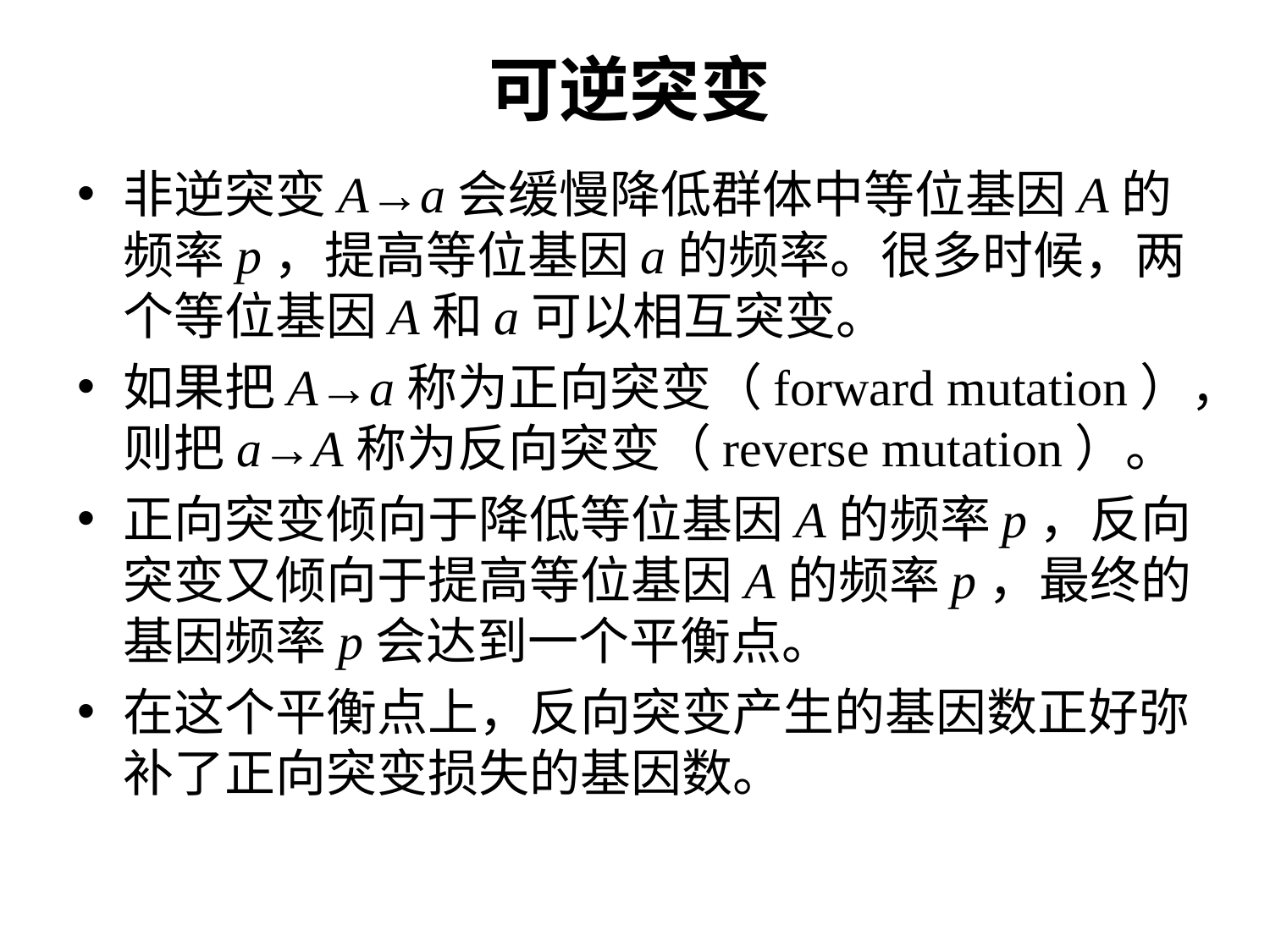

# 可逆突变
非逆突变A→a会缓慢降低群体中等位基因A的频率p，提高等位基因a的频率。很多时候，两个等位基因A和a可以相互突变。
如果把A→a称为正向突变（forward mutation），则把a→A称为反向突变（reverse mutation）。
正向突变倾向于降低等位基因A的频率p，反向突变又倾向于提高等位基因A的频率p，最终的基因频率p会达到一个平衡点。
在这个平衡点上，反向突变产生的基因数正好弥补了正向突变损失的基因数。